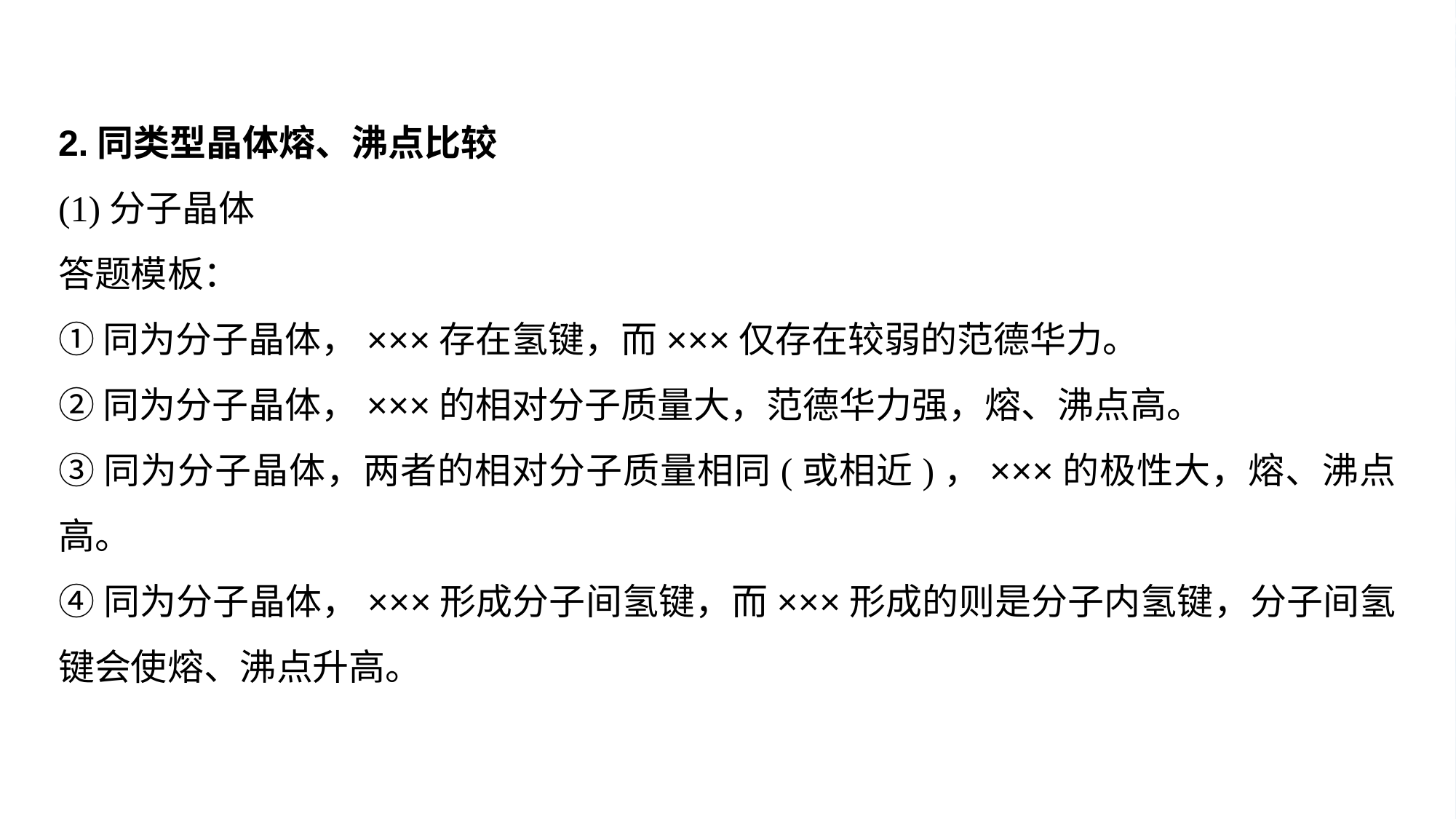

2.同类型晶体熔、沸点比较
(1)分子晶体
答题模板：
①同为分子晶体，×××存在氢键，而×××仅存在较弱的范德华力。
②同为分子晶体，×××的相对分子质量大，范德华力强，熔、沸点高。
③同为分子晶体，两者的相对分子质量相同(或相近)，×××的极性大，熔、沸点高。
④同为分子晶体，×××形成分子间氢键，而×××形成的则是分子内氢键，分子间氢键会使熔、沸点升高。